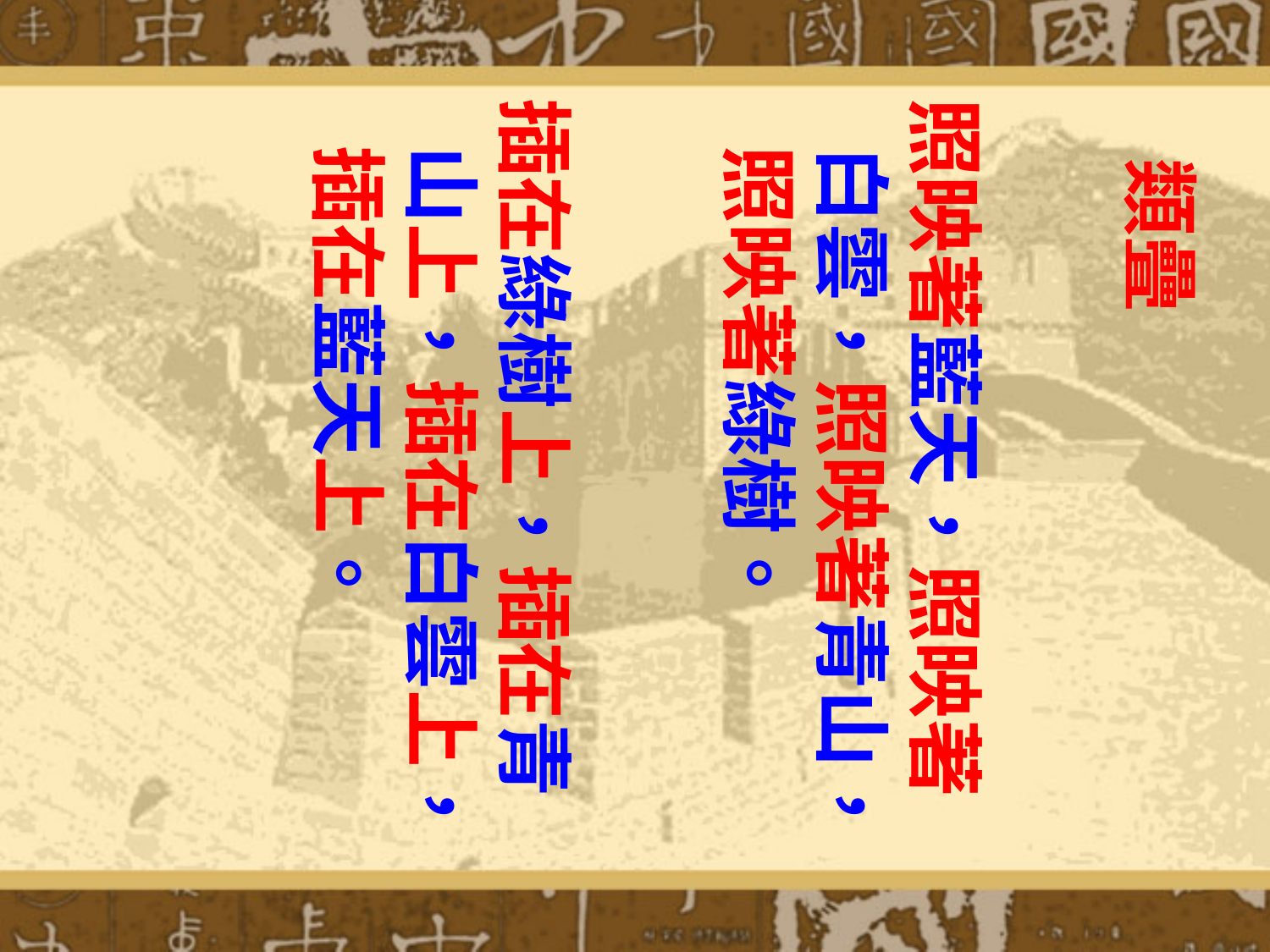

插在綠樹上，插在青山上，插在白雲上，插在藍天上。

照映著藍天，照映著白雲，照映著青山，照映著綠樹。
類疊